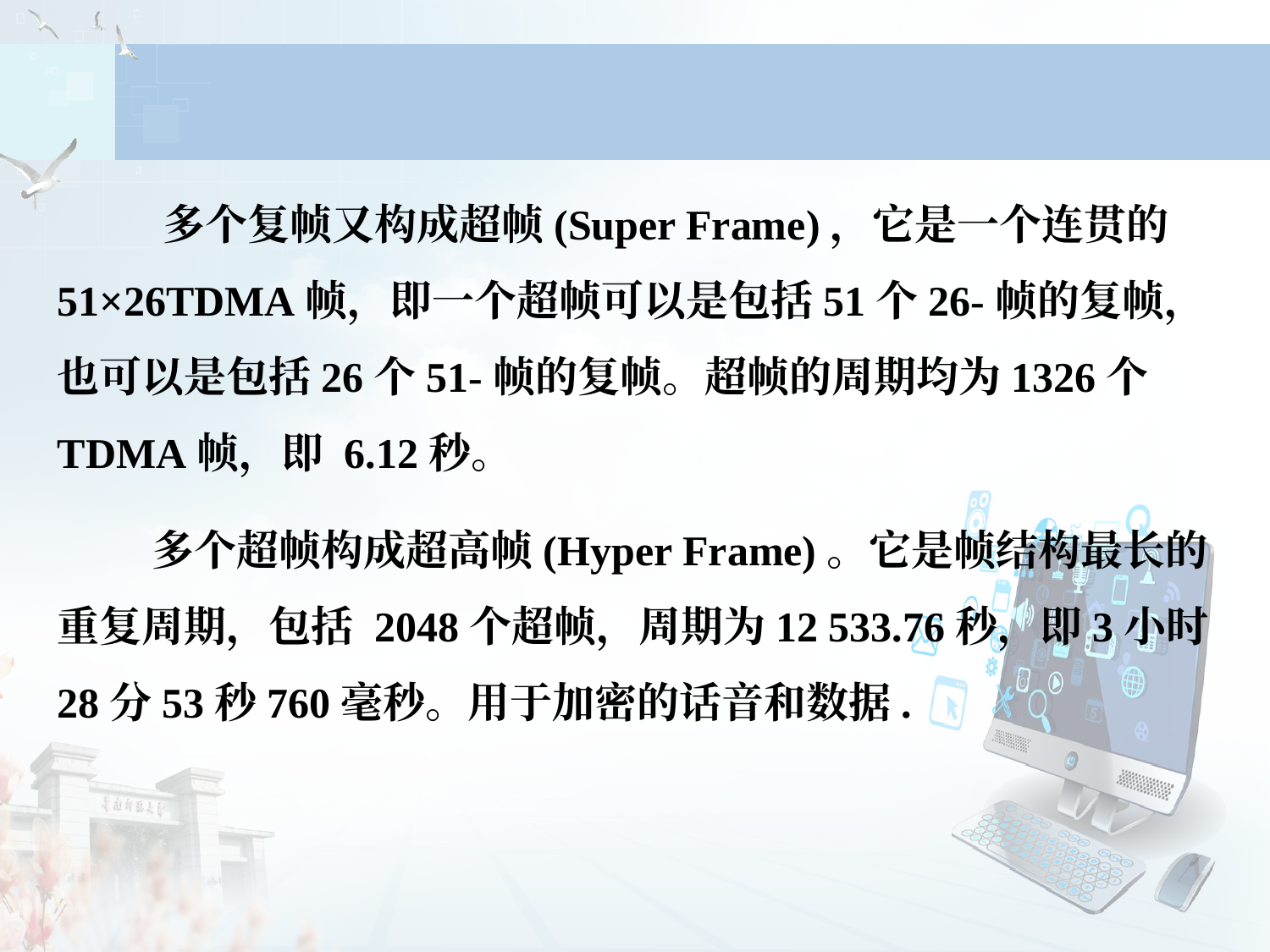

多个复帧又构成超帧(Super Frame)，它是一个连贯的 51×26TDMA帧，即一个超帧可以是包括51个26-帧的复帧，也可以是包括26个51-帧的复帧。超帧的周期均为1326个TDMA帧，即 6.12秒。
        多个超帧构成超高帧(Hyper Frame)。它是帧结构最长的重复周期，包括 2048个超帧，周期为12 533.76秒，即3小时28分53秒760毫秒。用于加密的话音和数据.